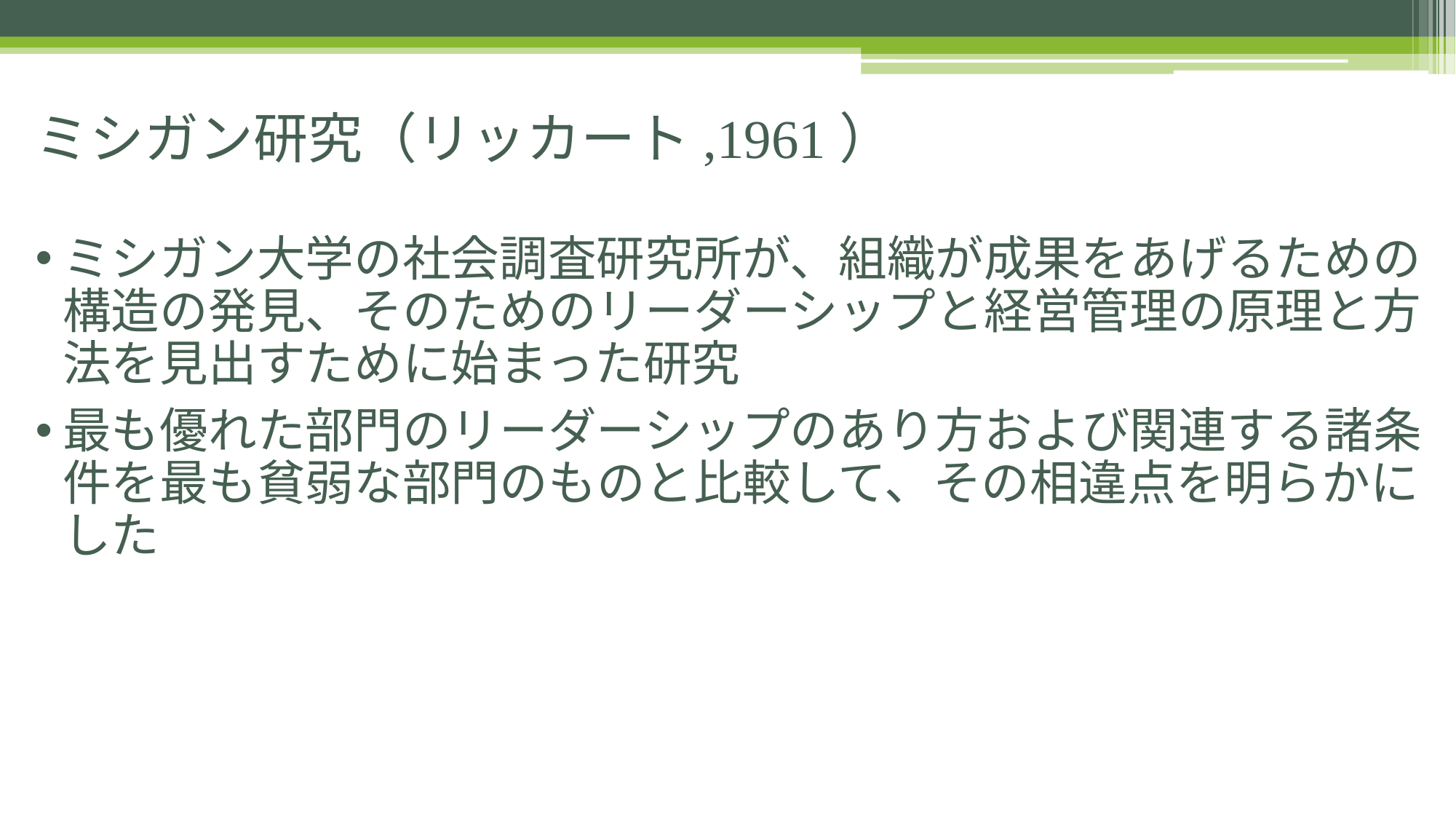

# ミシガン研究（リッカート,1961）
ミシガン大学の社会調査研究所が、組織が成果をあげるための構造の発見、そのためのリーダーシップと経営管理の原理と方法を見出すために始まった研究
最も優れた部門のリーダーシップのあり方および関連する諸条件を最も貧弱な部門のものと比較して、その相違点を明らかにした